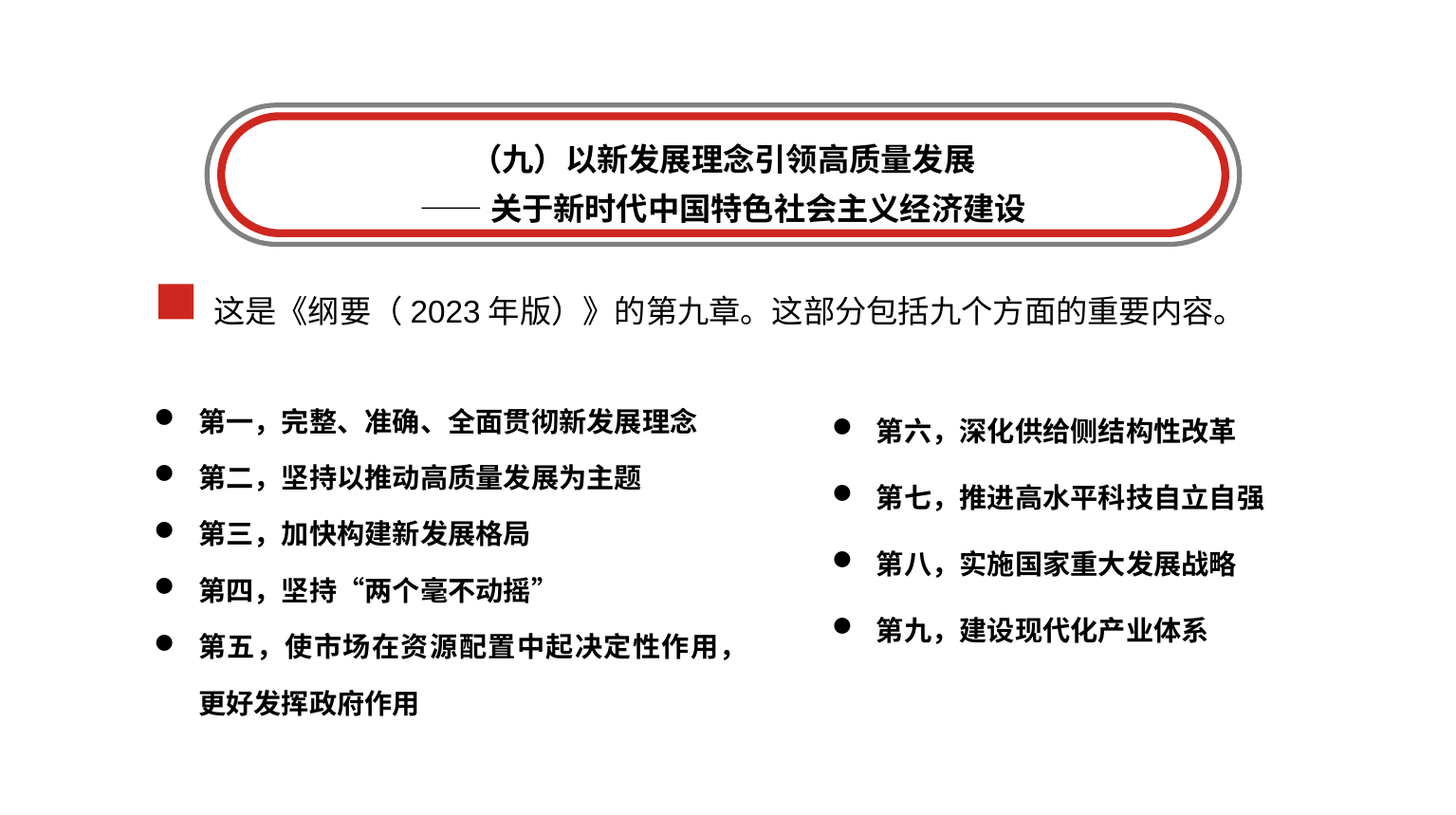

（九）以新发展理念引领高质量发展
——关于新时代中国特色社会主义经济建设
这是《纲要（2023年版）》的第九章。这部分包括九个方面的重要内容。

第一，完整、准确、全面贯彻新发展理念
第二，坚持以推动高质量发展为主题
第三，加快构建新发展格局
第四，坚持“两个毫不动摇”
第五，使市场在资源配置中起决定性作用，更好发挥政府作用
第六，深化供给侧结构性改革
第七，推进高水平科技自立自强
第八，实施国家重大发展战略
第九，建设现代化产业体系